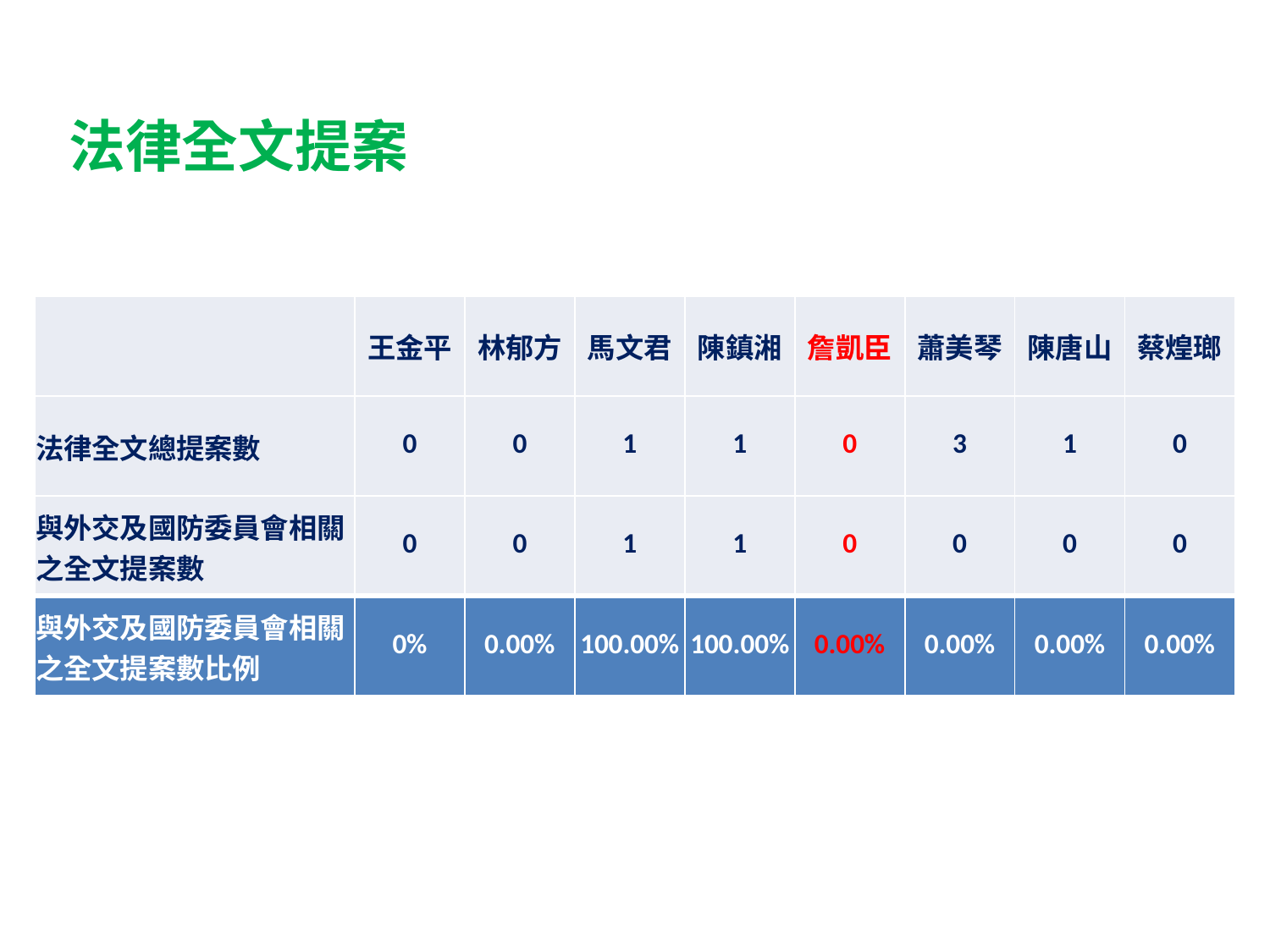

法律全文提案
|  | 王金平 | 林郁方 | 馬文君 | 陳鎮湘 | 詹凱臣 | 蕭美琴 | 陳唐山 | 蔡煌瑯 |
| --- | --- | --- | --- | --- | --- | --- | --- | --- |
| 法律全文總提案數 | 0 | 0 | 1 | 1 | 0 | 3 | 1 | 0 |
| 與外交及國防委員會相關之全文提案數 | 0 | 0 | 1 | 1 | 0 | 0 | 0 | 0 |
| 與外交及國防委員會相關之全文提案數比例 | 0% | 0.00% | 100.00% | 100.00% | 0.00% | 0.00% | 0.00% | 0.00% |